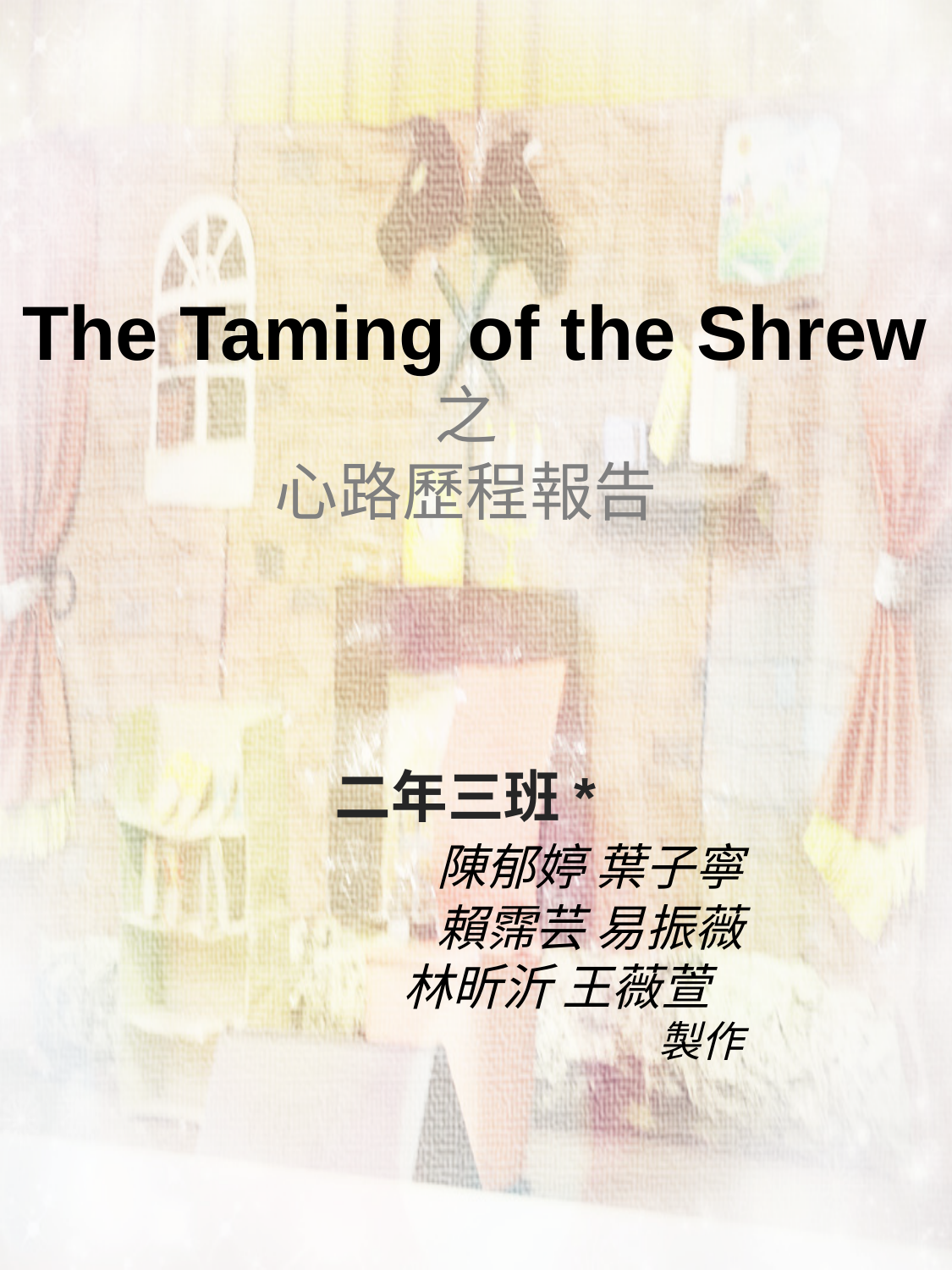

# The Taming of the Shrew 之 心路歷程報告
 二年三班*
    陳郁婷 葉子寧
   賴霈芸 易振薇
   林昕沂 王薇萱    製作